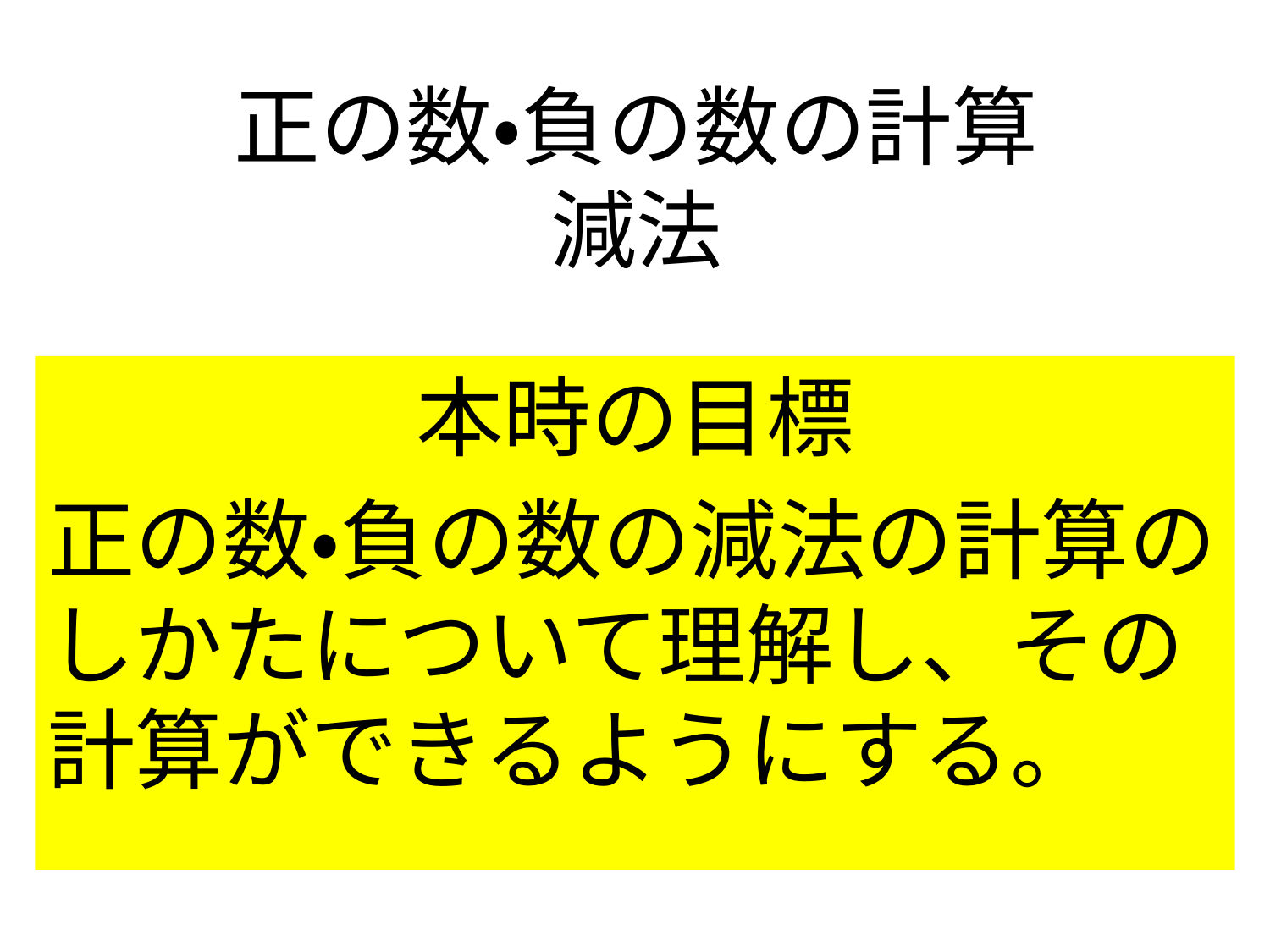

# 正の数・負の数の計算 減法
本時の目標
正の数・負の数の減法の計算のしかたについて理解し、その計算ができるようにする。